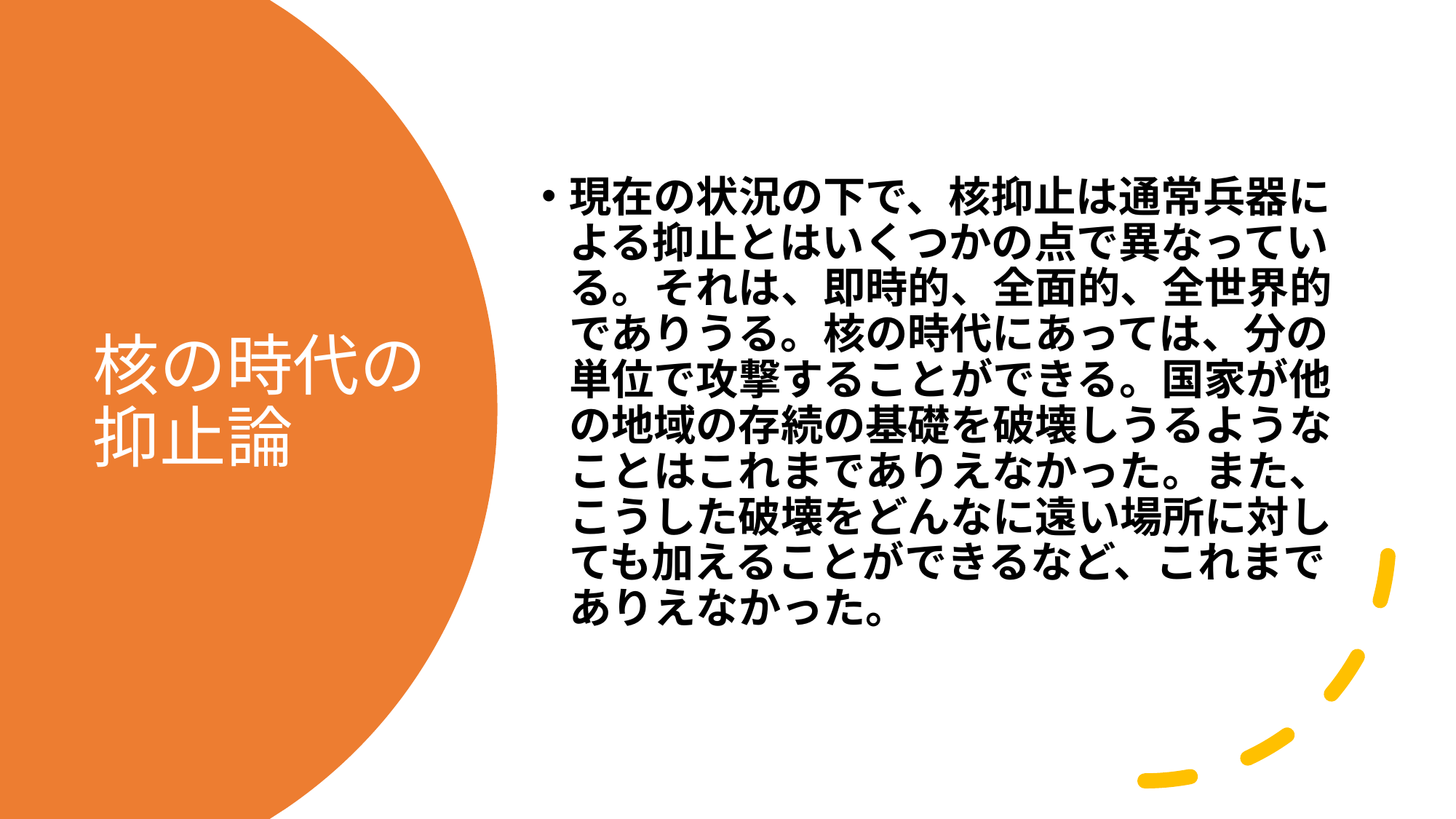

現在の状況の下で、核抑止は通常兵器による抑止とはいくつかの点で異なっている。それは、即時的、全面的、全世界的でありうる。核の時代にあっては、分の単位で攻撃することができる。国家が他の地域の存続の基礎を破壊しうるようなことはこれまでありえなかった。また、こうした破壊をどんなに遠い場所に対しても加えることができるなど、これまでありえなかった。
# 核の時代の抑止論